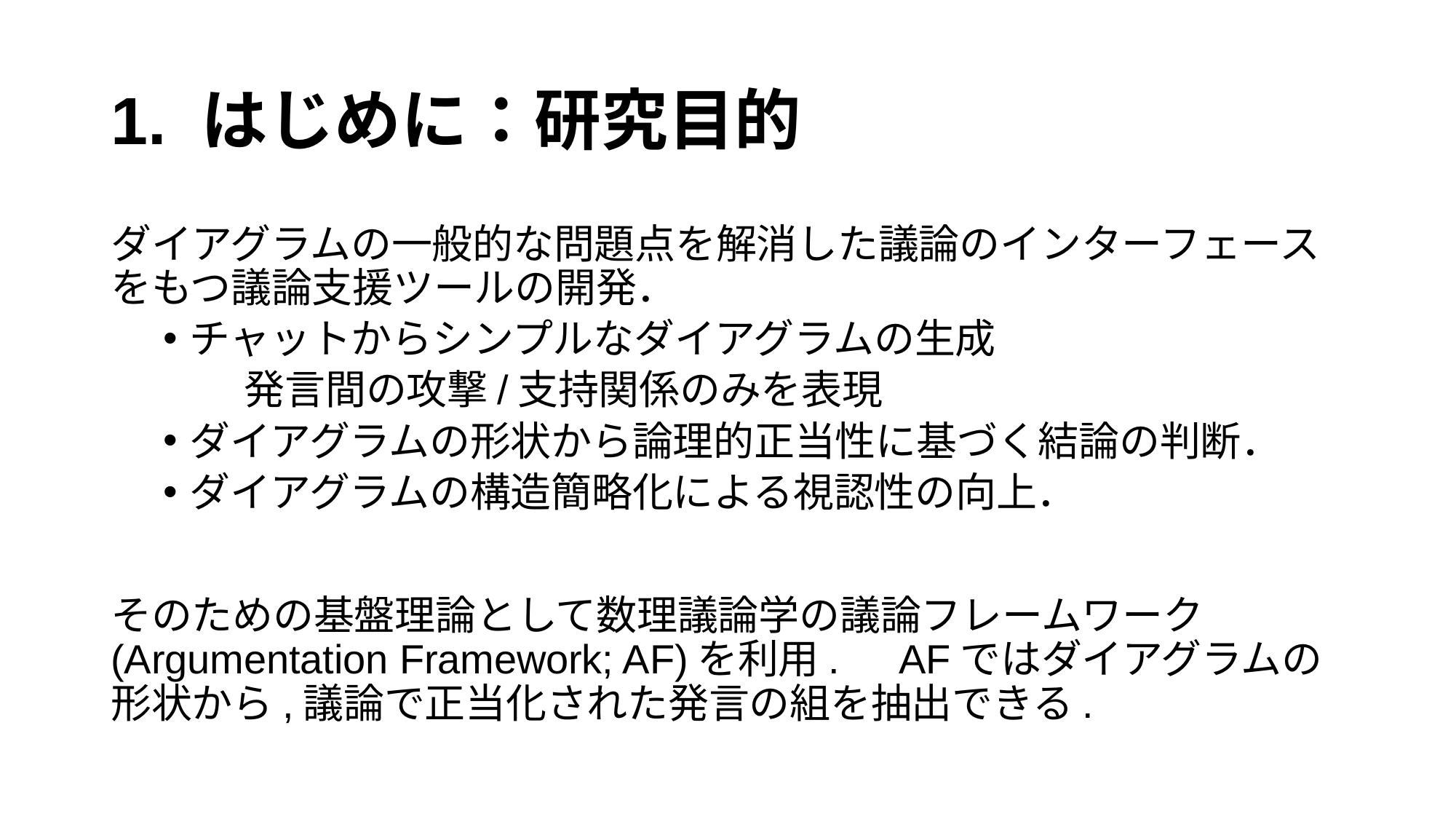

# 1. はじめに：研究目的
ダイアグラムの一般的な問題点を解消した議論のインターフェースをもつ議論支援ツールの開発．
チャットからシンプルなダイアグラムの生成
　　発言間の攻撃/支持関係のみを表現
ダイアグラムの形状から論理的正当性に基づく結論の判断．
ダイアグラムの構造簡略化による視認性の向上．

そのための基盤理論として数理議論学の議論フレームワーク(Argumentation Framework; AF)を利用.　AFではダイアグラムの形状から,議論で正当化された発言の組を抽出できる.